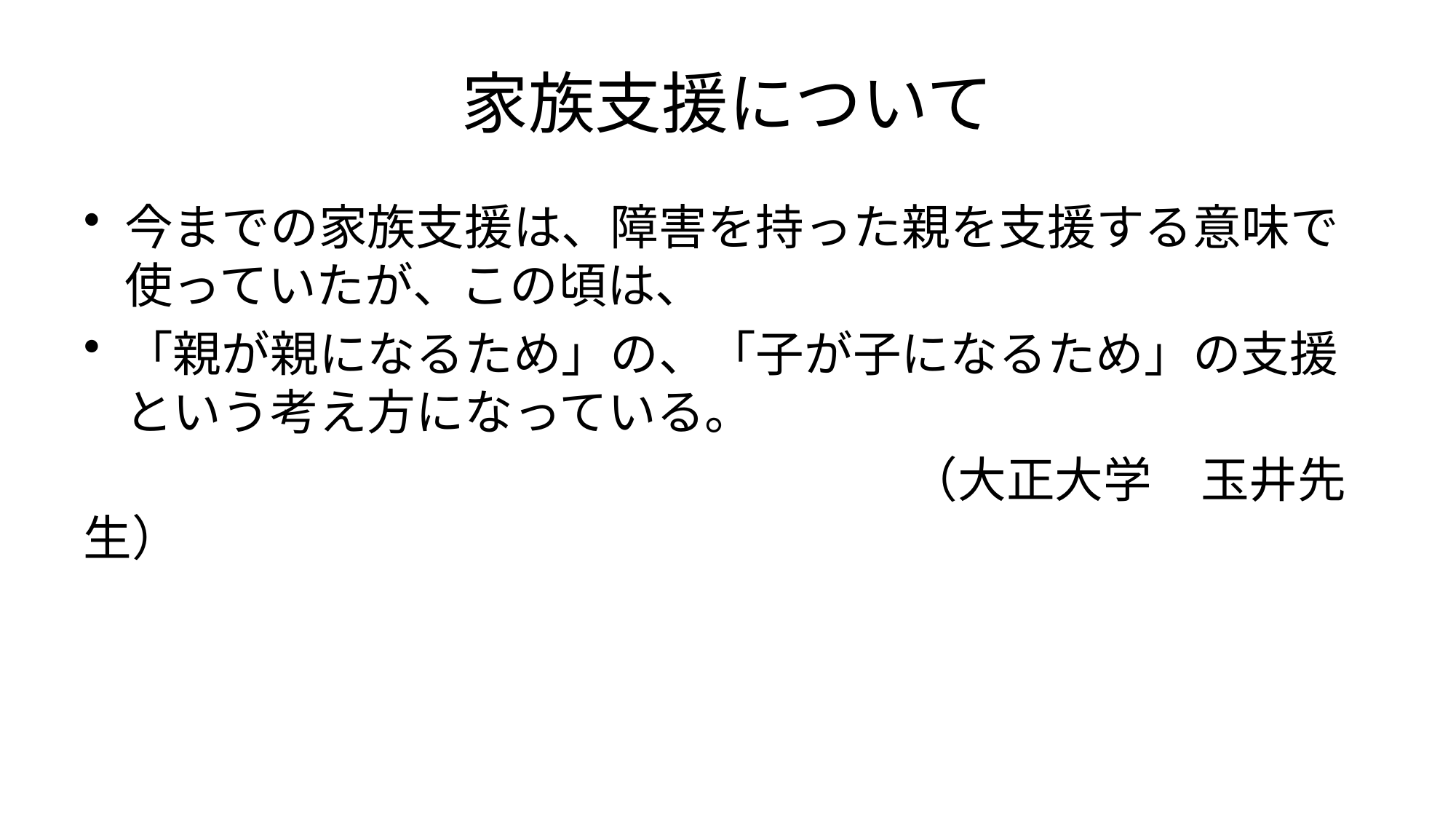

# 家族支援について
今までの家族支援は、障害を持った親を支援する意味で使っていたが、この頃は、
「親が親になるため」の、「子が子になるため」の支援という考え方になっている。
　　　　　　　　　　　　　　　　　（大正大学　玉井先生）